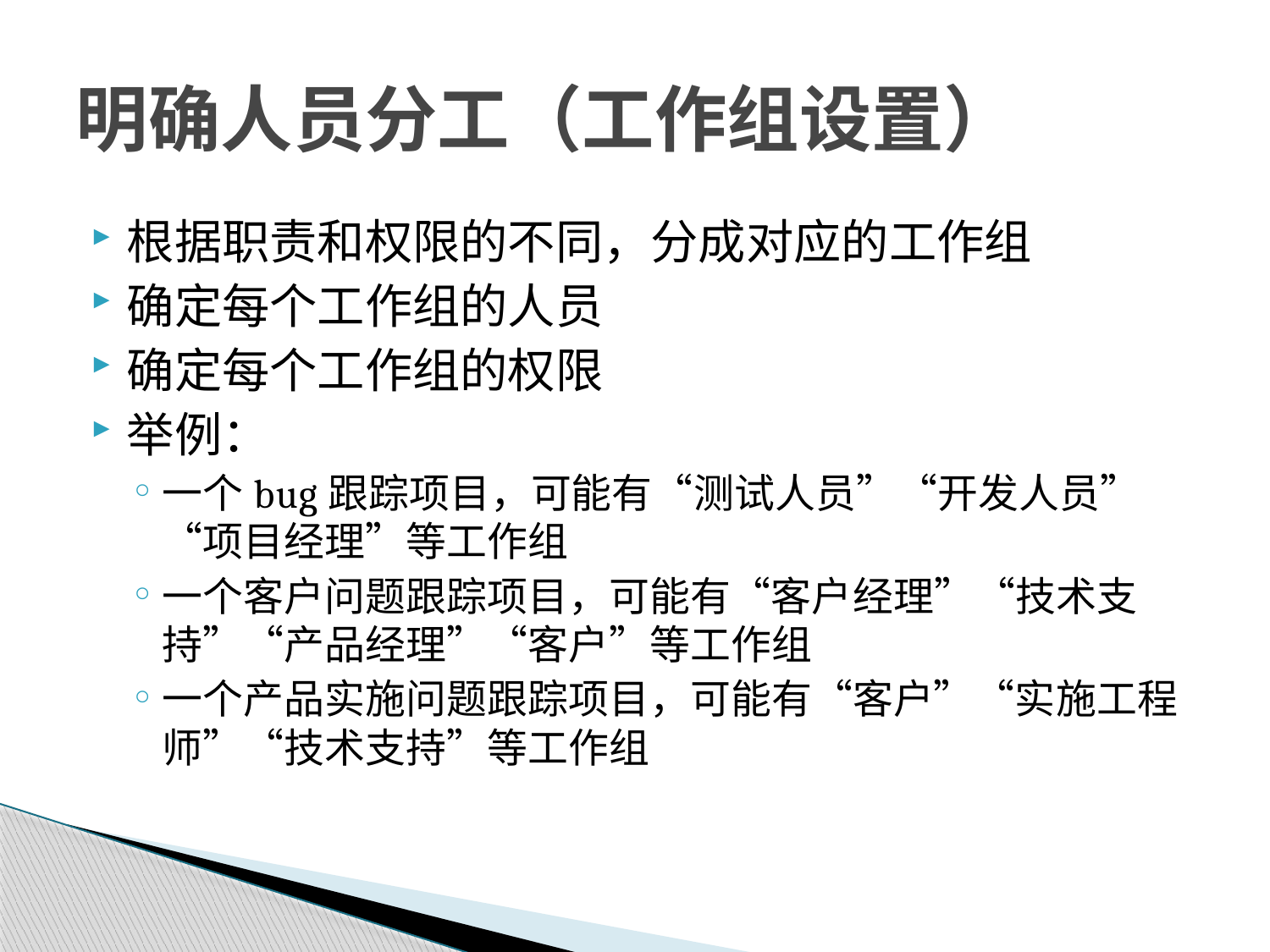

# 明确人员分工（工作组设置）
根据职责和权限的不同，分成对应的工作组
确定每个工作组的人员
确定每个工作组的权限
举例：
一个bug跟踪项目，可能有“测试人员”“开发人员”“项目经理”等工作组
一个客户问题跟踪项目，可能有“客户经理”“技术支持”“产品经理”“客户”等工作组
一个产品实施问题跟踪项目，可能有“客户”“实施工程师”“技术支持”等工作组